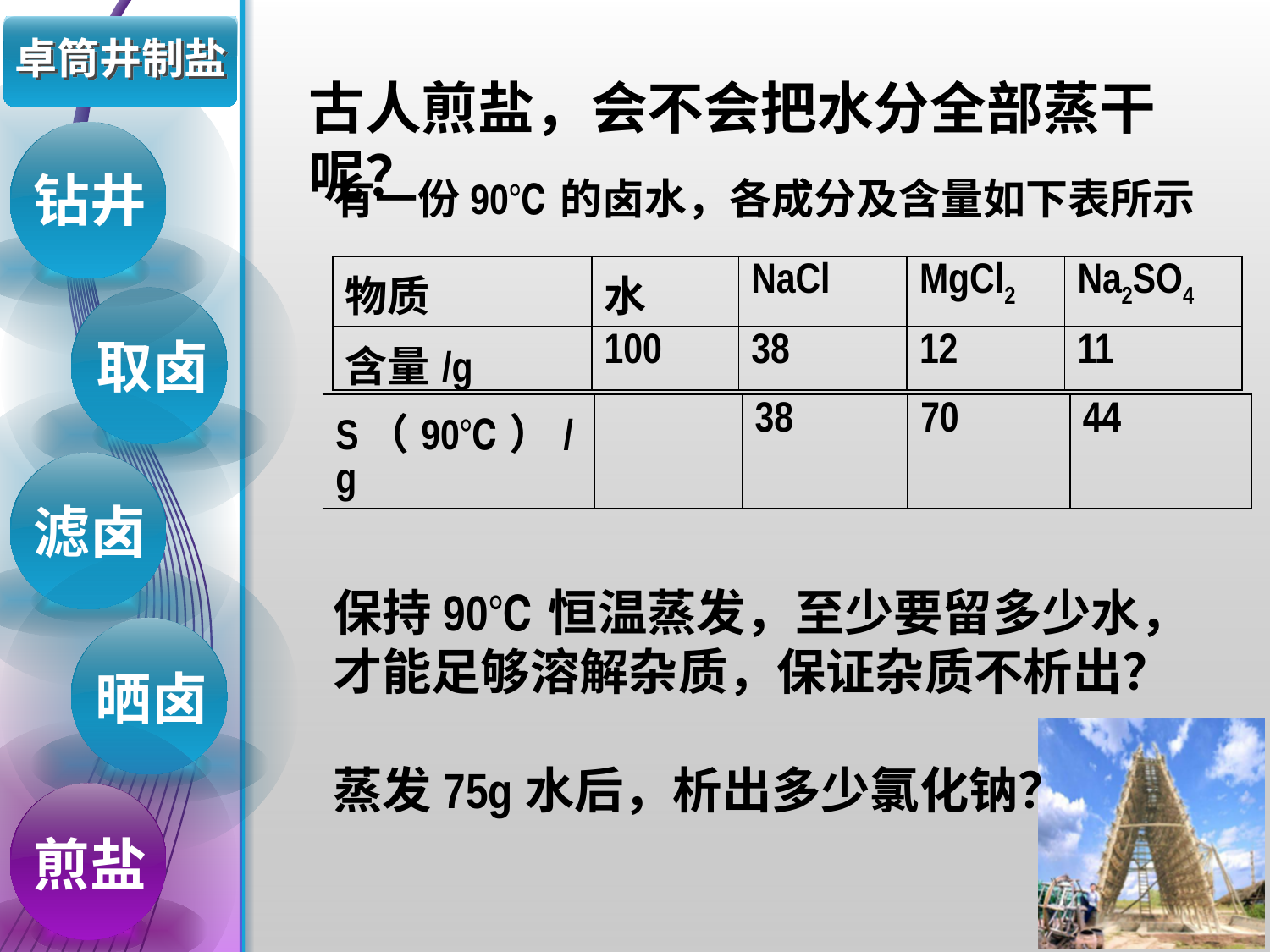

# 卓筒井制盐

古人煎盐，会不会把水分全部蒸干呢？
钻井
有一份90℃的卤水，各成分及含量如下表所示

| 物质 | 水 | NaCl | MgCl2 | Na2SO4 |
| --- | --- | --- | --- | --- |
| 含量/g | 100 | 38 | 12 | 11 |
取卤

| S（90℃）/g |  | 38 | 70 | 44 |
| --- | --- | --- | --- | --- |
滤卤

保持90℃恒温蒸发，至少要留多少水，才能足够溶解杂质，保证杂质不析出？

蒸发75g水后，析出多少氯化钠？
晒卤

煎盐